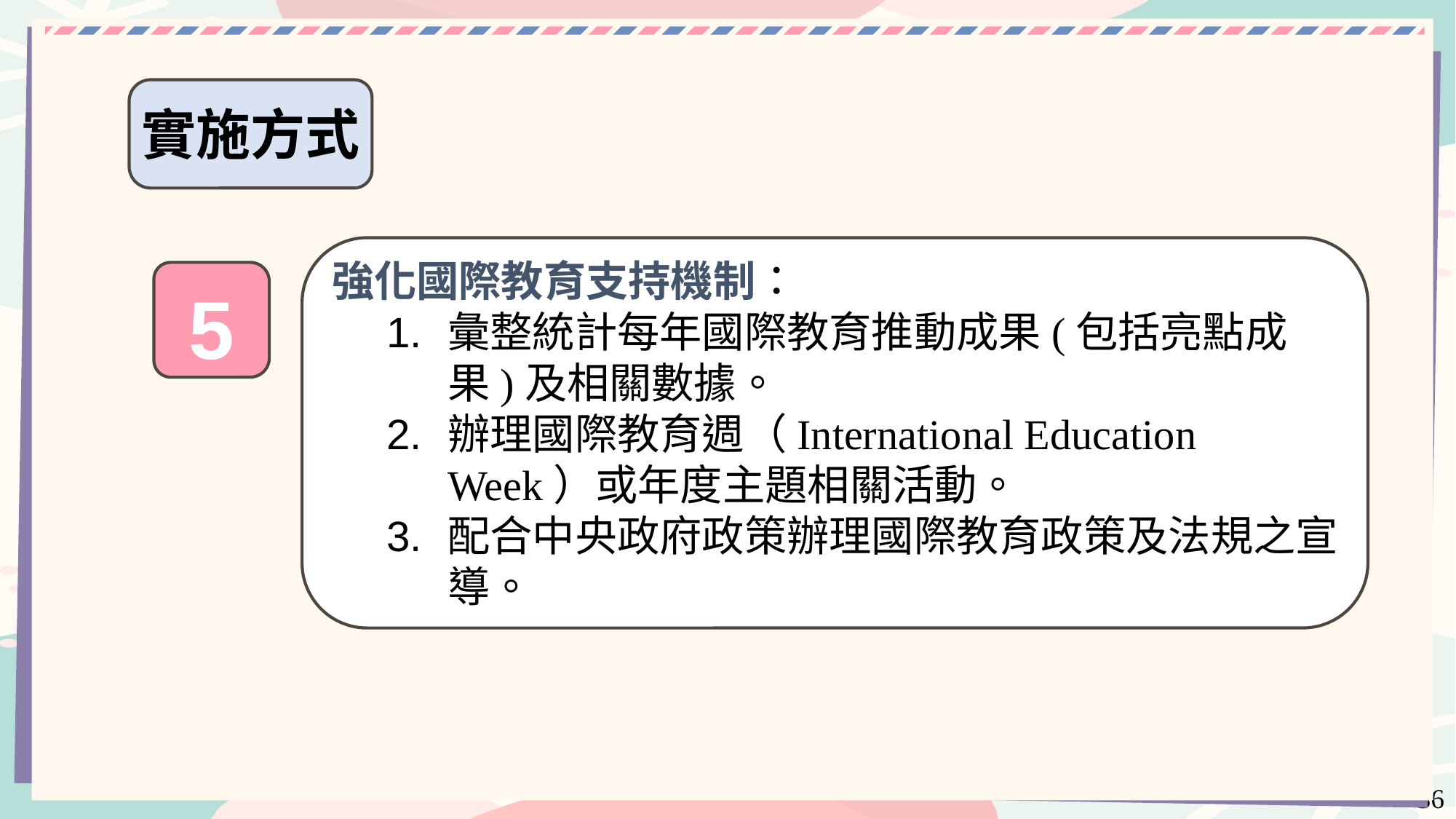

實施方式
強化國際教育支持機制：
彙整統計每年國際教育推動成果(包括亮點成果)及相關數據。
辦理國際教育週（International Education Week）或年度主題相關活動。
配合中央政府政策辦理國際教育政策及法規之宣導。

5
36